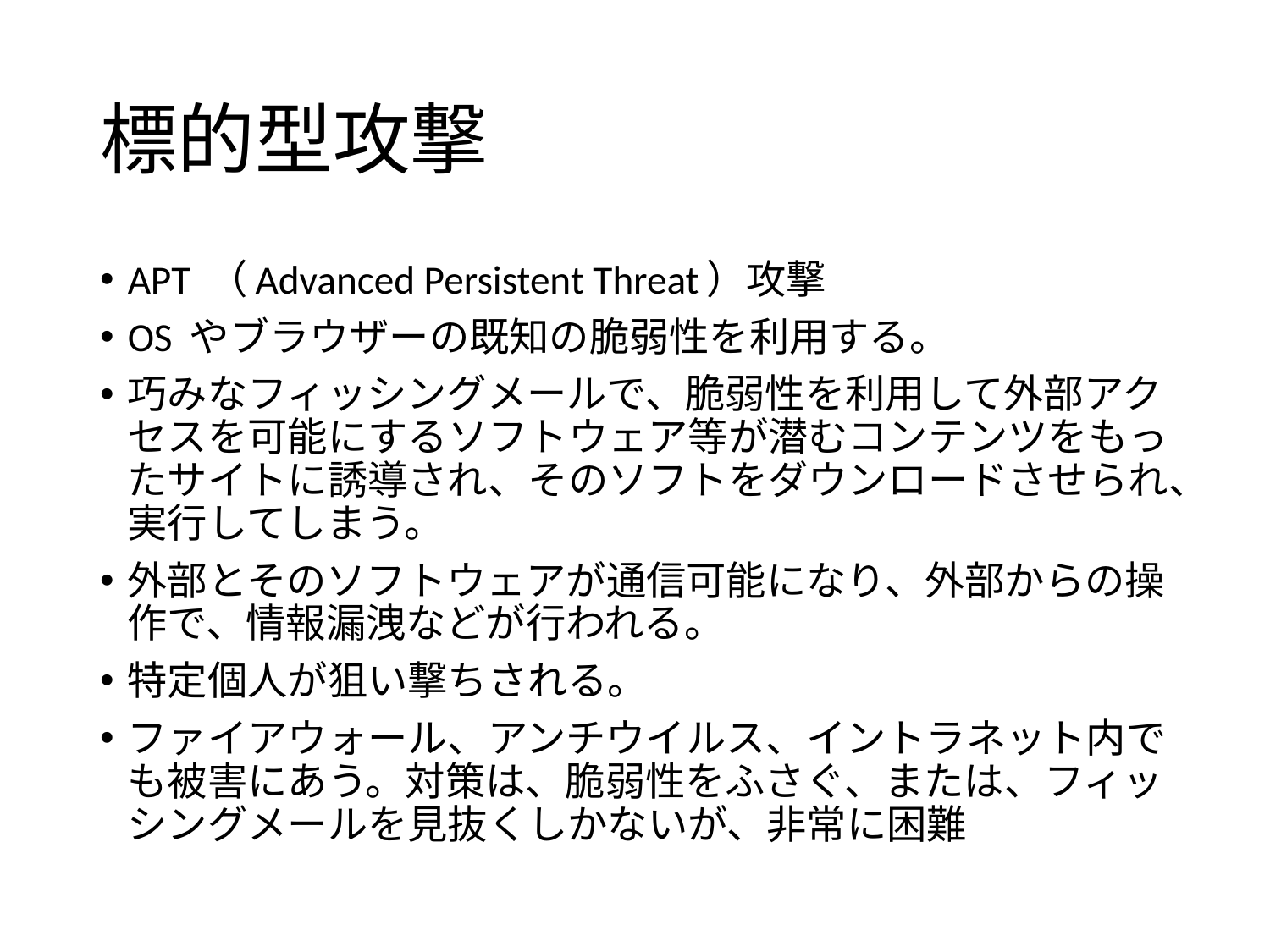

# 標的型攻撃
APT （Advanced Persistent Threat）攻撃
OS やブラウザーの既知の脆弱性を利用する。
巧みなフィッシングメールで、脆弱性を利用して外部アクセスを可能にするソフトウェア等が潜むコンテンツをもったサイトに誘導され、そのソフトをダウンロードさせられ、実行してしまう。
外部とそのソフトウェアが通信可能になり、外部からの操作で、情報漏洩などが行われる。
特定個人が狙い撃ちされる。
ファイアウォール、アンチウイルス、イントラネット内でも被害にあう。対策は、脆弱性をふさぐ、または、フィッシングメールを見抜くしかないが、非常に困難